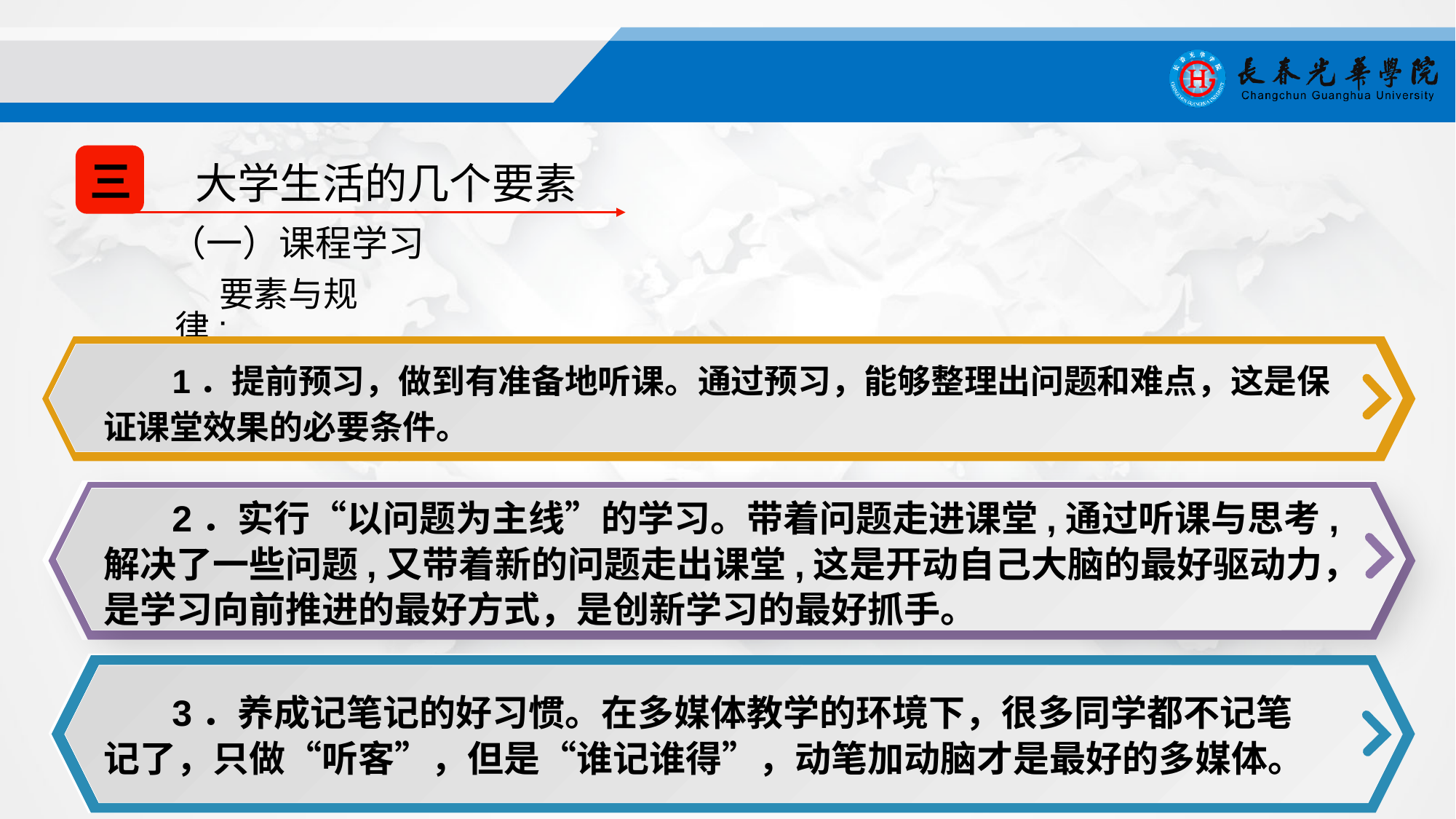

三
大学生活的几个要素
（一）课程学习
要素与规律:

1．提前预习，做到有准备地听课。通过预习，能够整理出问题和难点，这是保证课堂效果的必要条件。

2．实行“以问题为主线”的学习。带着问题走进课堂,通过听课与思考,解决了一些问题,又带着新的问题走出课堂,这是开动自己大脑的最好驱动力，是学习向前推进的最好方式，是创新学习的最好抓手。

3．养成记笔记的好习惯。在多媒体教学的环境下，很多同学都不记笔记了，只做“听客”，但是“谁记谁得”，动笔加动脑才是最好的多媒体。